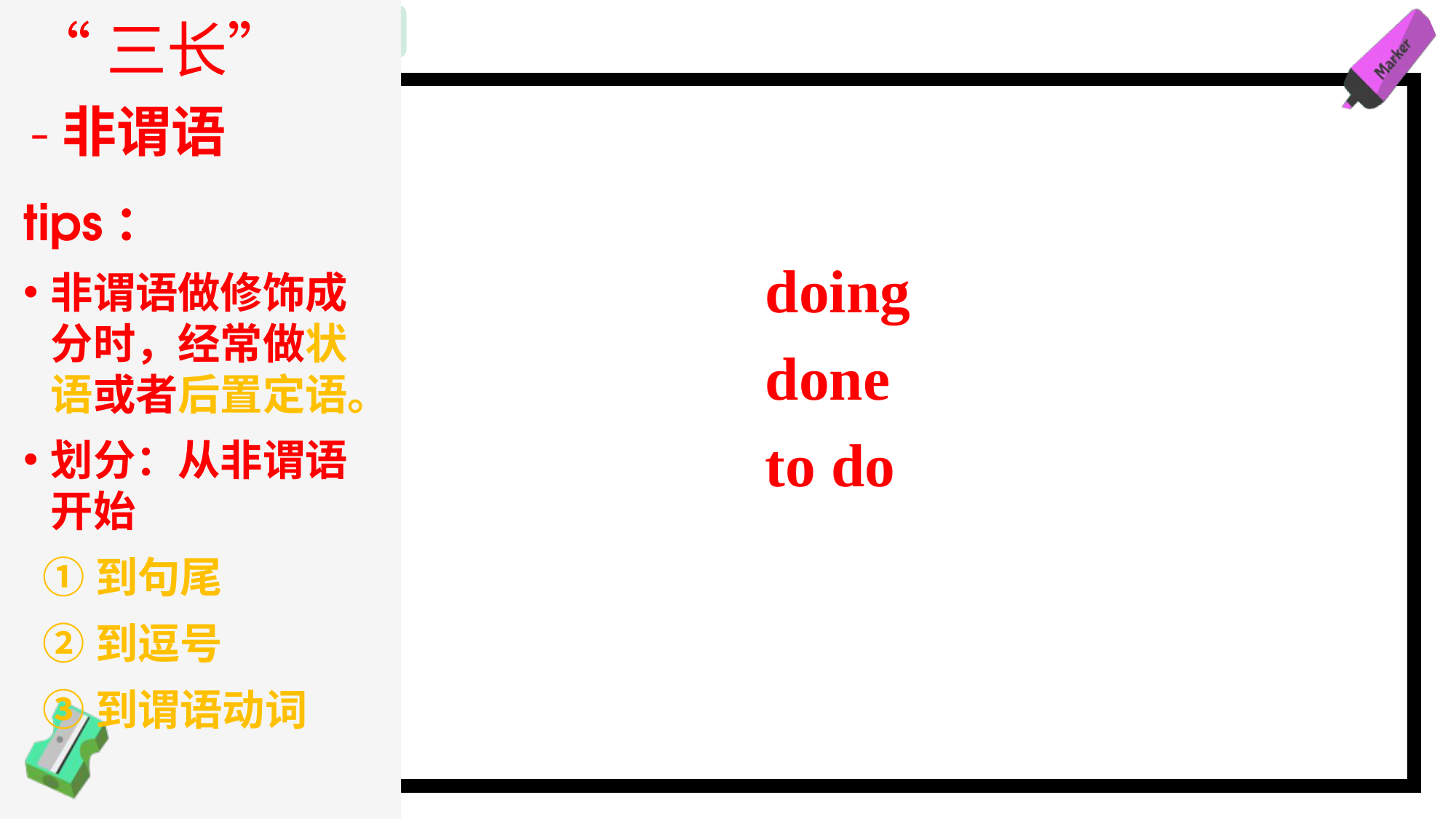

# “三长” -非谓语
tips：
非谓语做修饰成分时，经常做状语或者后置定语。
划分：从非谓语开始
  ①到句尾
  ②到逗号
  ③到谓语动词
doing
done
to do